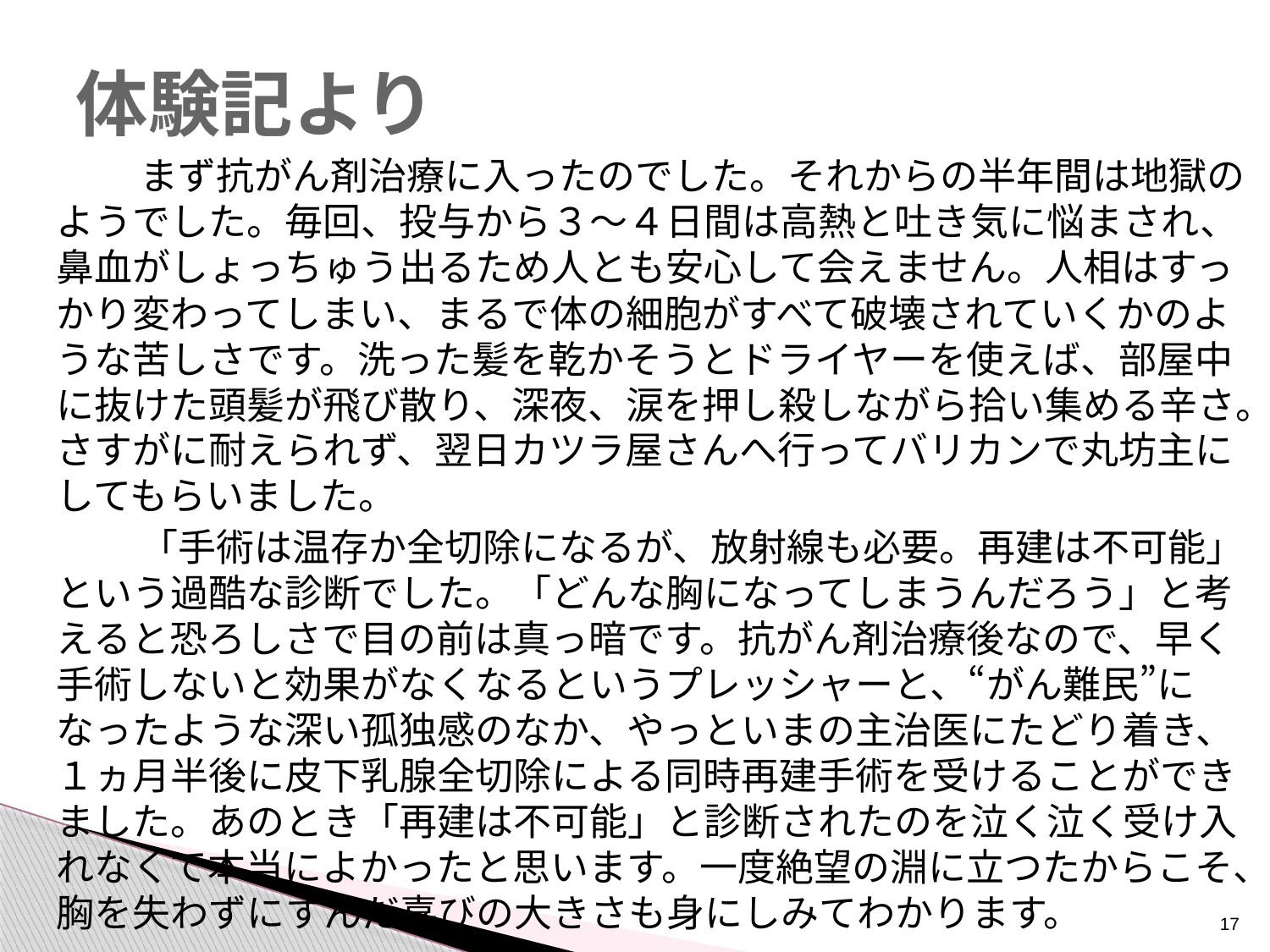

# 体験記より
　　　まず抗がん剤治療に入ったのでした。それからの半年間は地獄のようでした。毎回、投与から３～４日間は高熱と吐き気に悩まされ、鼻血がしょっちゅう出るため人とも安心して会えません。人相はすっかり変わってしまい、まるで体の細胞がすべて破壊されていくかのような苦しさです。洗った髪を乾かそうとドライヤーを使えば、部屋中に抜けた頭髪が飛び散り、深夜、涙を押し殺しながら拾い集める辛さ。さすがに耐えられず、翌日カツラ屋さんへ行ってバリカンで丸坊主にしてもらいました。
　　　「手術は温存か全切除になるが、放射線も必要。再建は不可能」という過酷な診断でした。「どんな胸になってしまうんだろう」と考えると恐ろしさで目の前は真っ暗です。抗がん剤治療後なので、早く手術しないと効果がなくなるというプレッシャーと、“がん難民”になったような深い孤独感のなか、やっといまの主治医にたどり着き、１ヵ月半後に皮下乳腺全切除による同時再建手術を受けることができました。あのとき「再建は不可能」と診断されたのを泣く泣く受け入れなくて本当によかったと思います。一度絶望の淵に立つたからこそ、胸を失わずにすんだ喜びの大きさも身にしみてわかります。
17